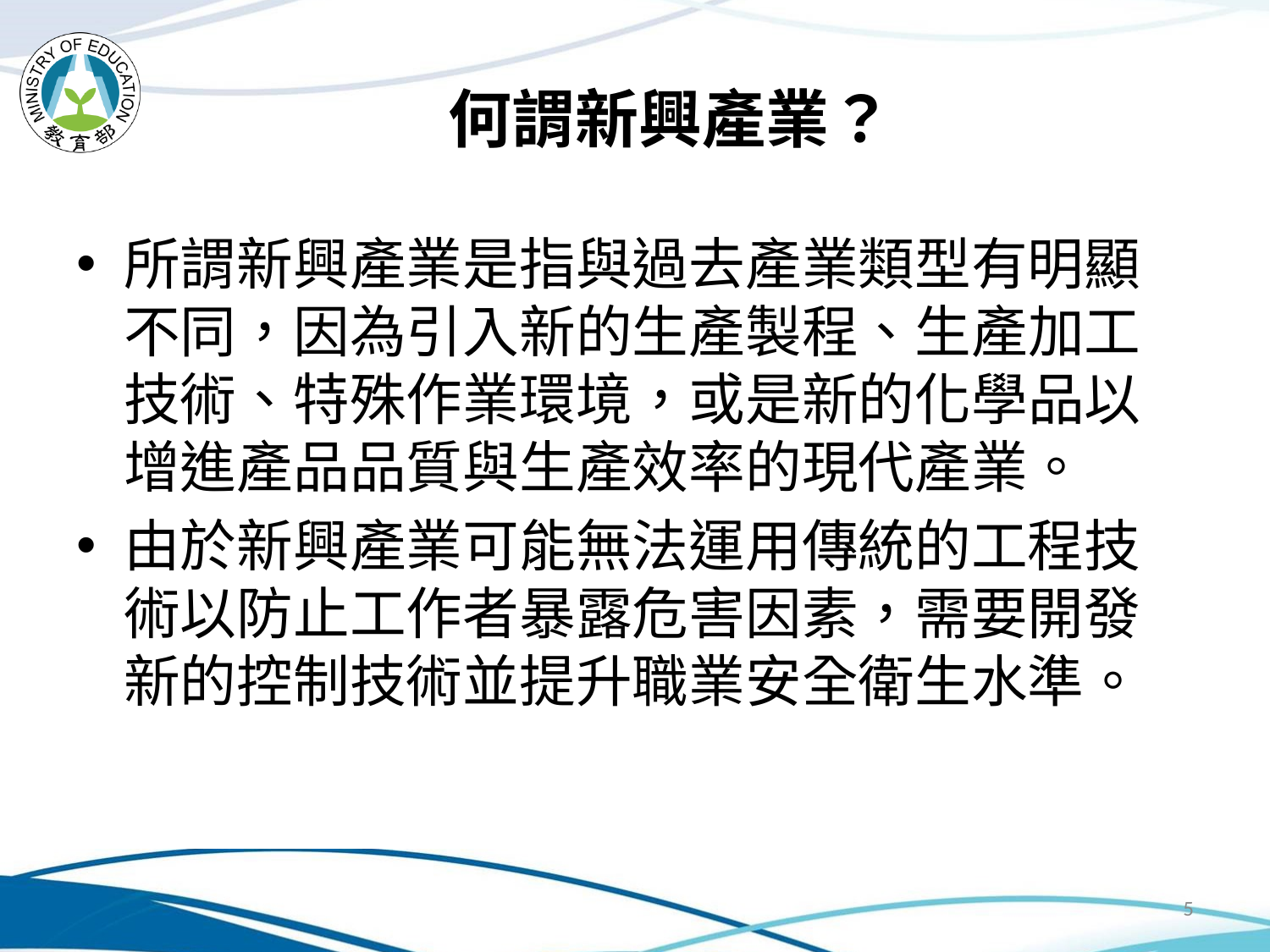

# 何謂新興產業？
所謂新興產業是指與過去產業類型有明顯不同，因為引入新的生產製程、生產加工技術、特殊作業環境，或是新的化學品以增進產品品質與生產效率的現代產業。
由於新興產業可能無法運用傳統的工程技術以防止工作者暴露危害因素，需要開發新的控制技術並提升職業安全衛生水準。
5